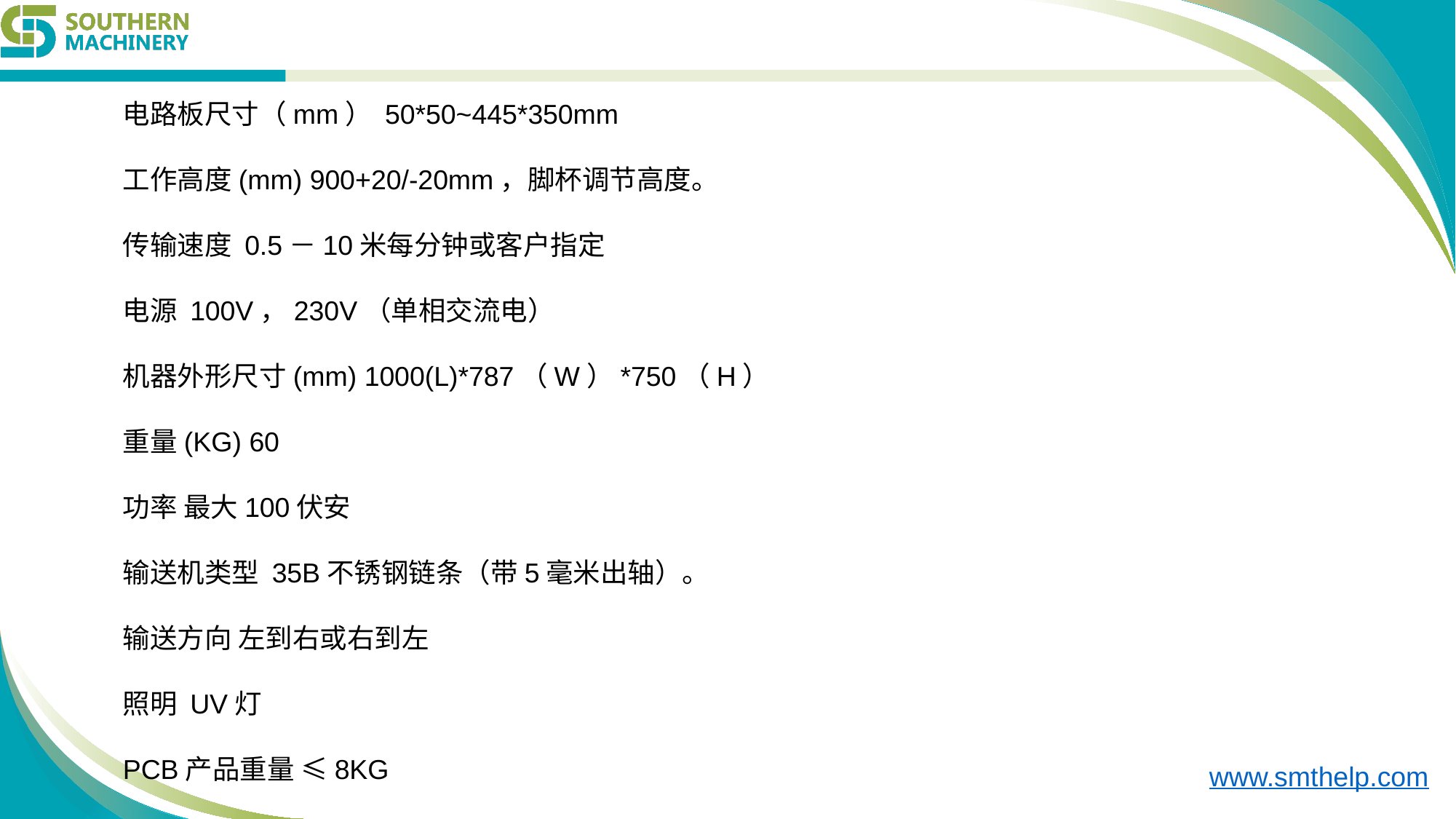

电路板尺寸（mm） 50*50~445*350mm

工作高度(mm) 900+20/-20mm，脚杯调节高度。

传输速度 0.5－10米每分钟或客户指定

电源 100V，230V（单相交流电）

机器外形尺寸(mm) 1000(L)*787（W）*750（H）

重量(KG) 60

功率 最大100伏安

输送机类型 35B不锈钢链条（带5毫米出轴）。

输送方向 左到右或右到左

照明 UV灯

PCB产品重量 ≤8KG